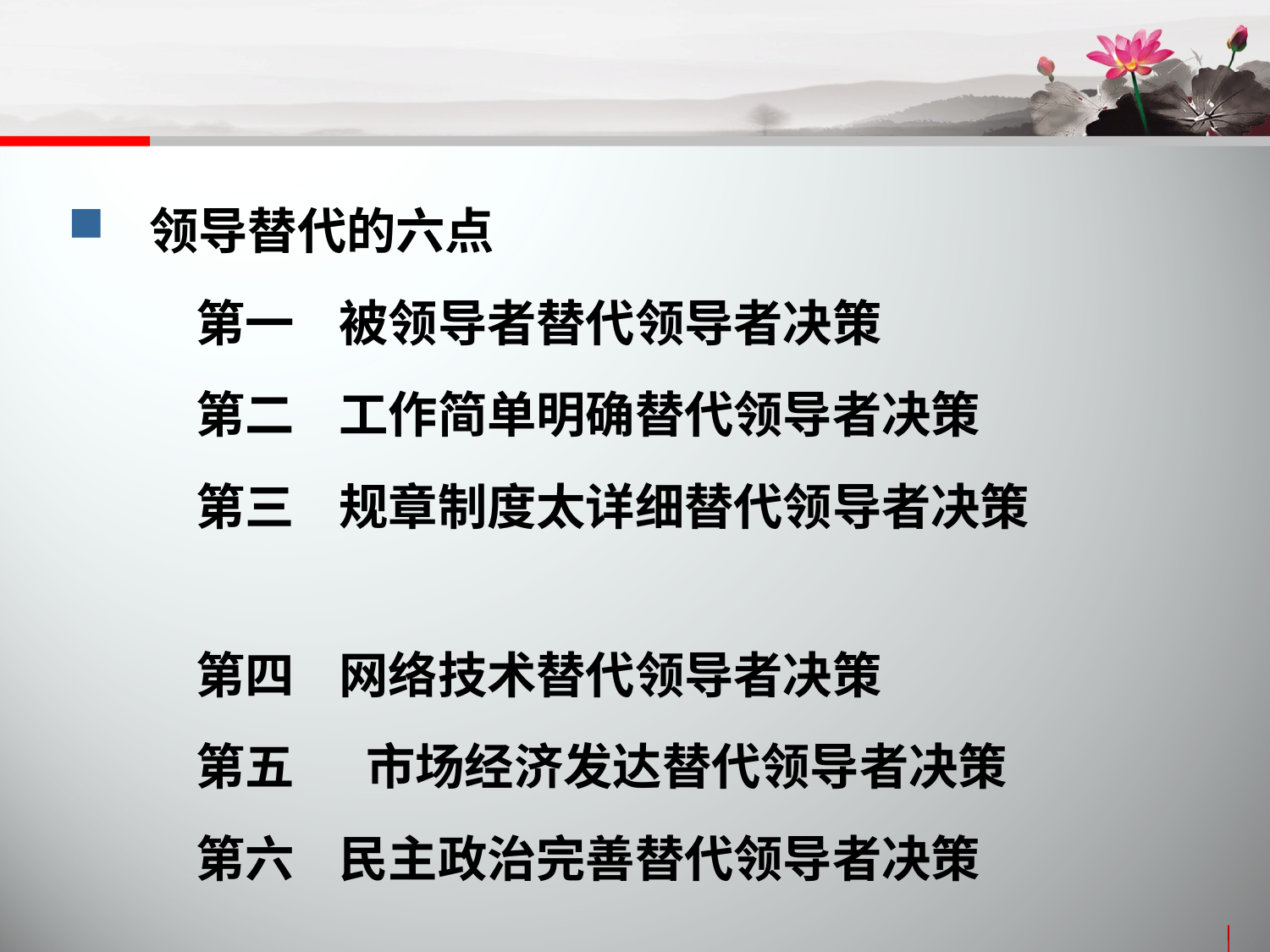

领导替代的六点
第一    被领导者替代领导者决策
第二    工作简单明确替代领导者决策
第三    规章制度太详细替代领导者决策
第四    网络技术替代领导者决策
第五　  市场经济发达替代领导者决策
第六    民主政治完善替代领导者决策